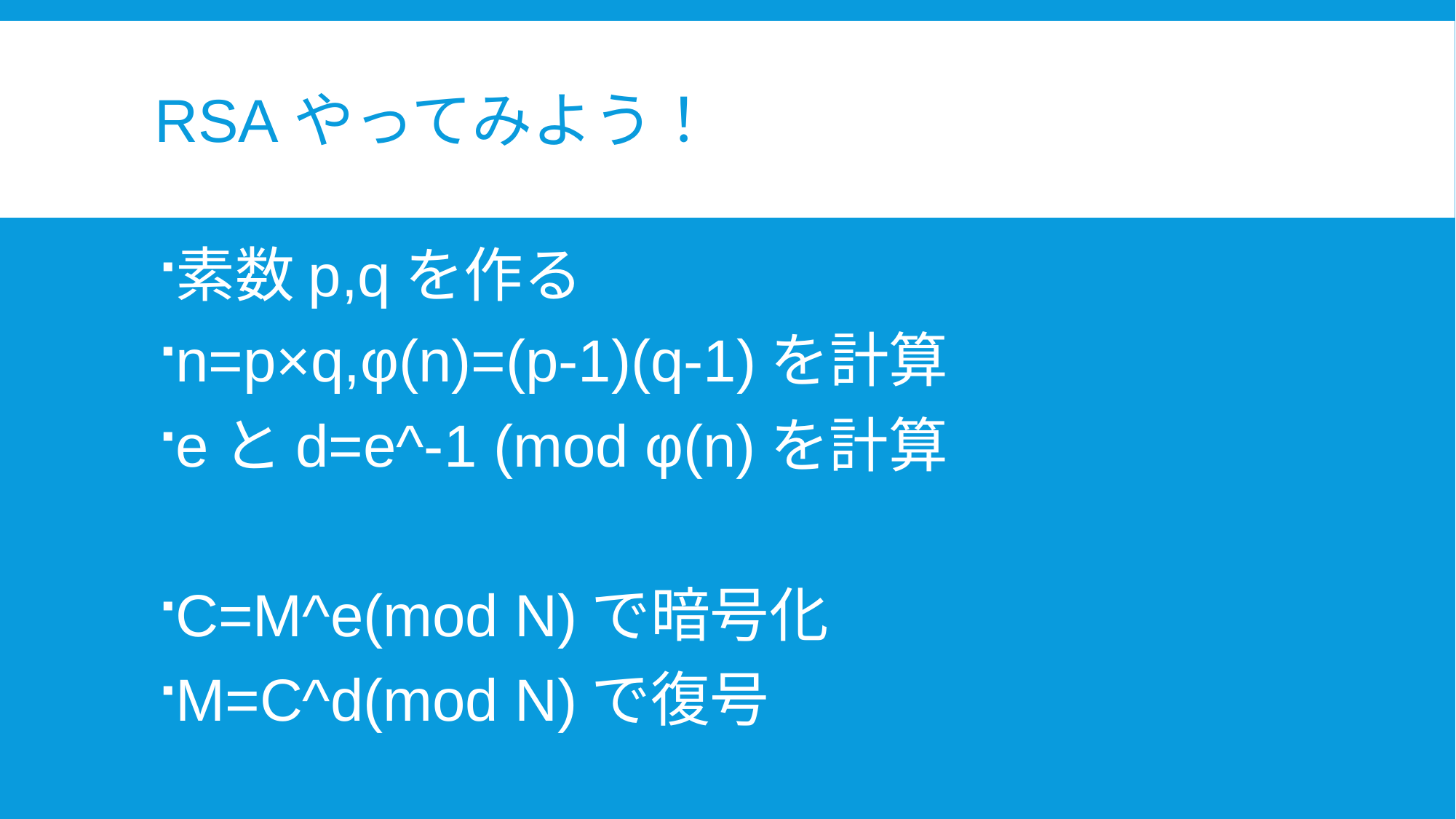

# RSAやってみよう！
素数p,qを作る
n=p×q,φ(n)=(p-1)(q-1)を計算
eとd=e^-1 (mod φ(n)を計算

C=M^e(mod N)で暗号化
M=C^d(mod N)で復号